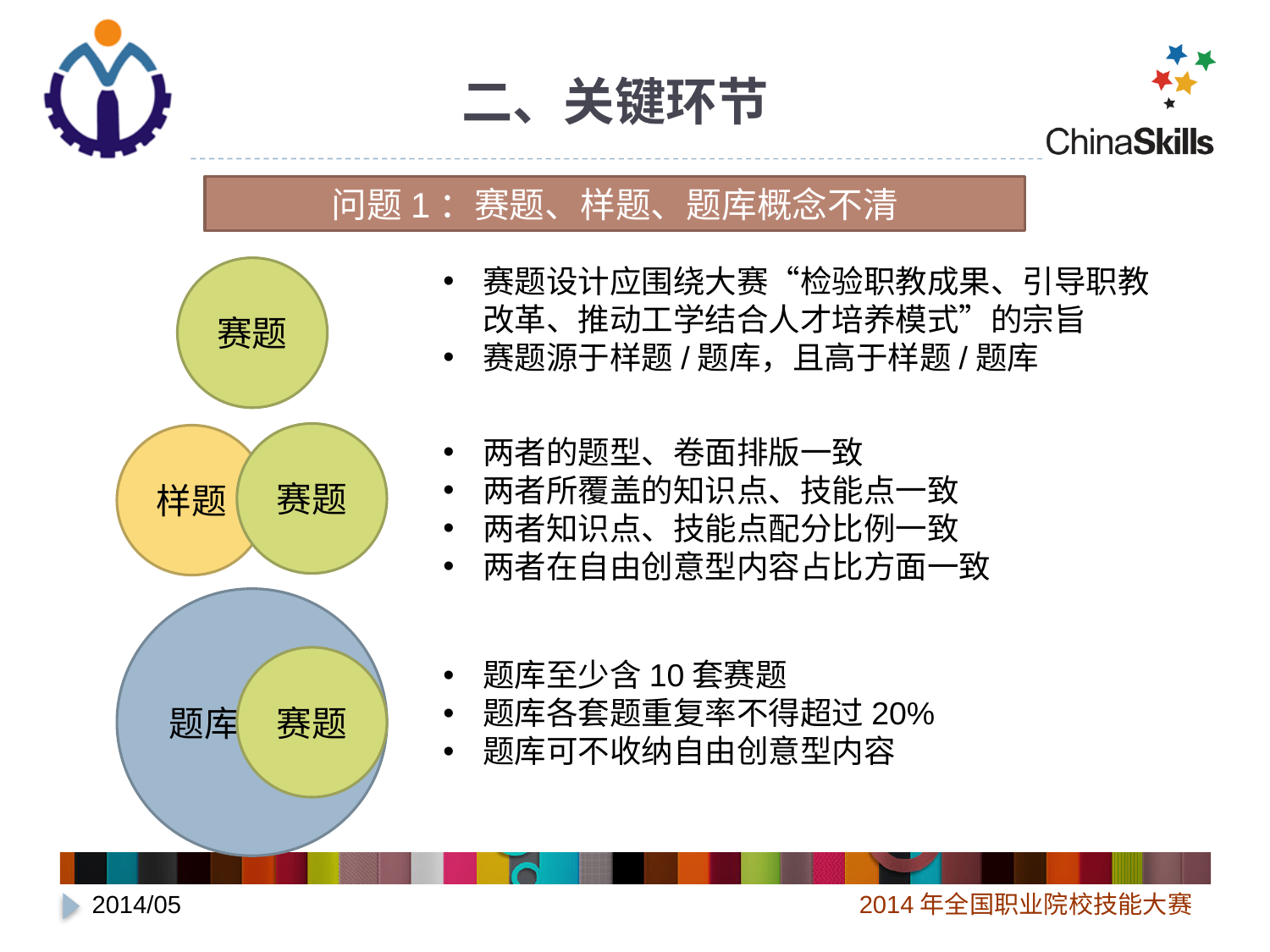

# 二、关键环节
问题1：赛题、样题、题库概念不清
赛题设计应围绕大赛“检验职教成果、引导职教改革、推动工学结合人才培养模式”的宗旨
赛题源于样题/题库，且高于样题/题库
赛题
赛题
样题
两者的题型、卷面排版一致
两者所覆盖的知识点、技能点一致
两者知识点、技能点配分比例一致
两者在自由创意型内容占比方面一致
题库
赛题
题库至少含10套赛题
题库各套题重复率不得超过20%
题库可不收纳自由创意型内容
2014/05
2014年全国职业院校技能大赛